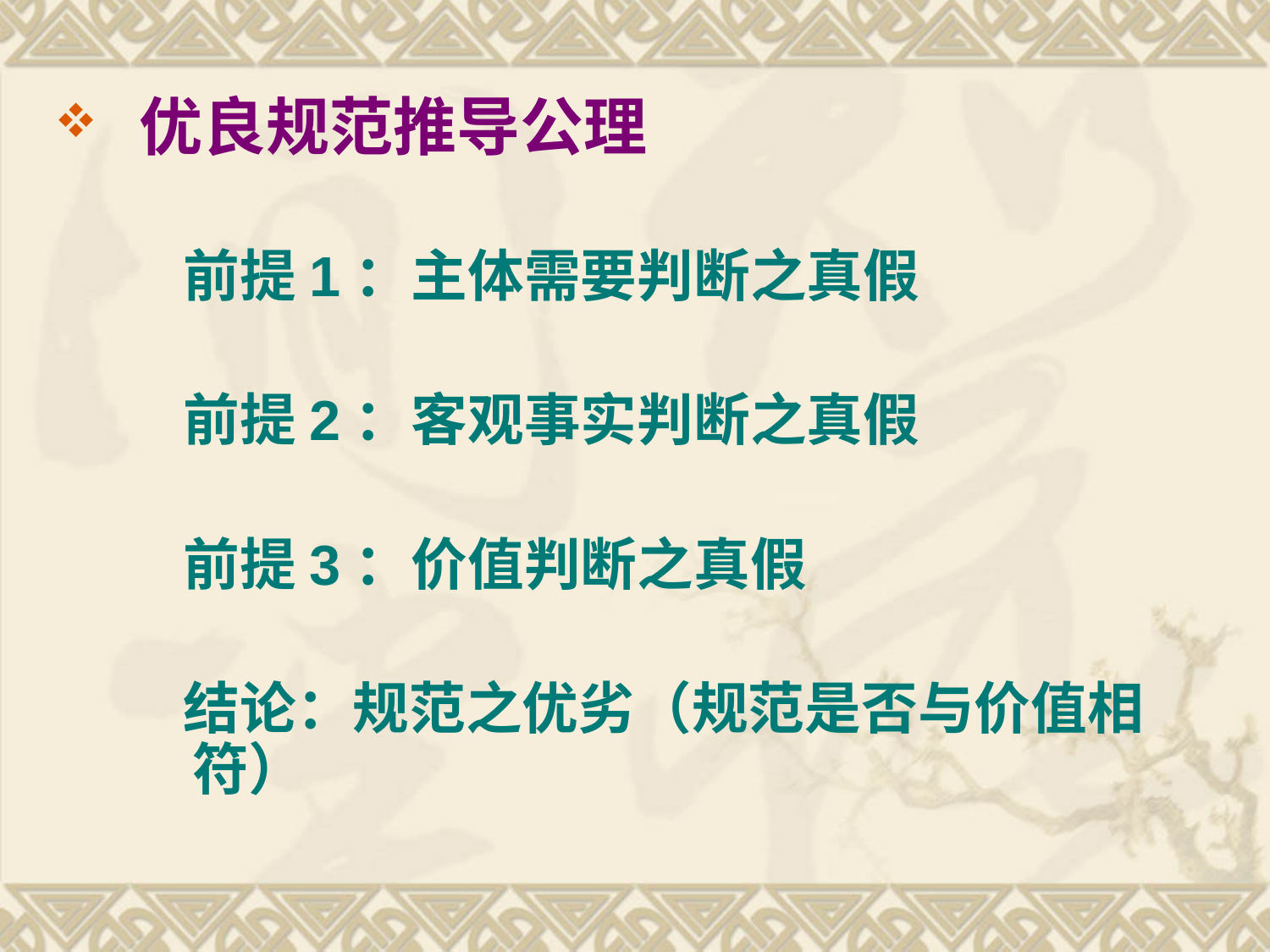

优良规范推导公理

    前提1：主体需要判断之真假

    前提2：客观事实判断之真假

    前提3：价值判断之真假

    结论：规范之优劣（规范是否与价值相符）